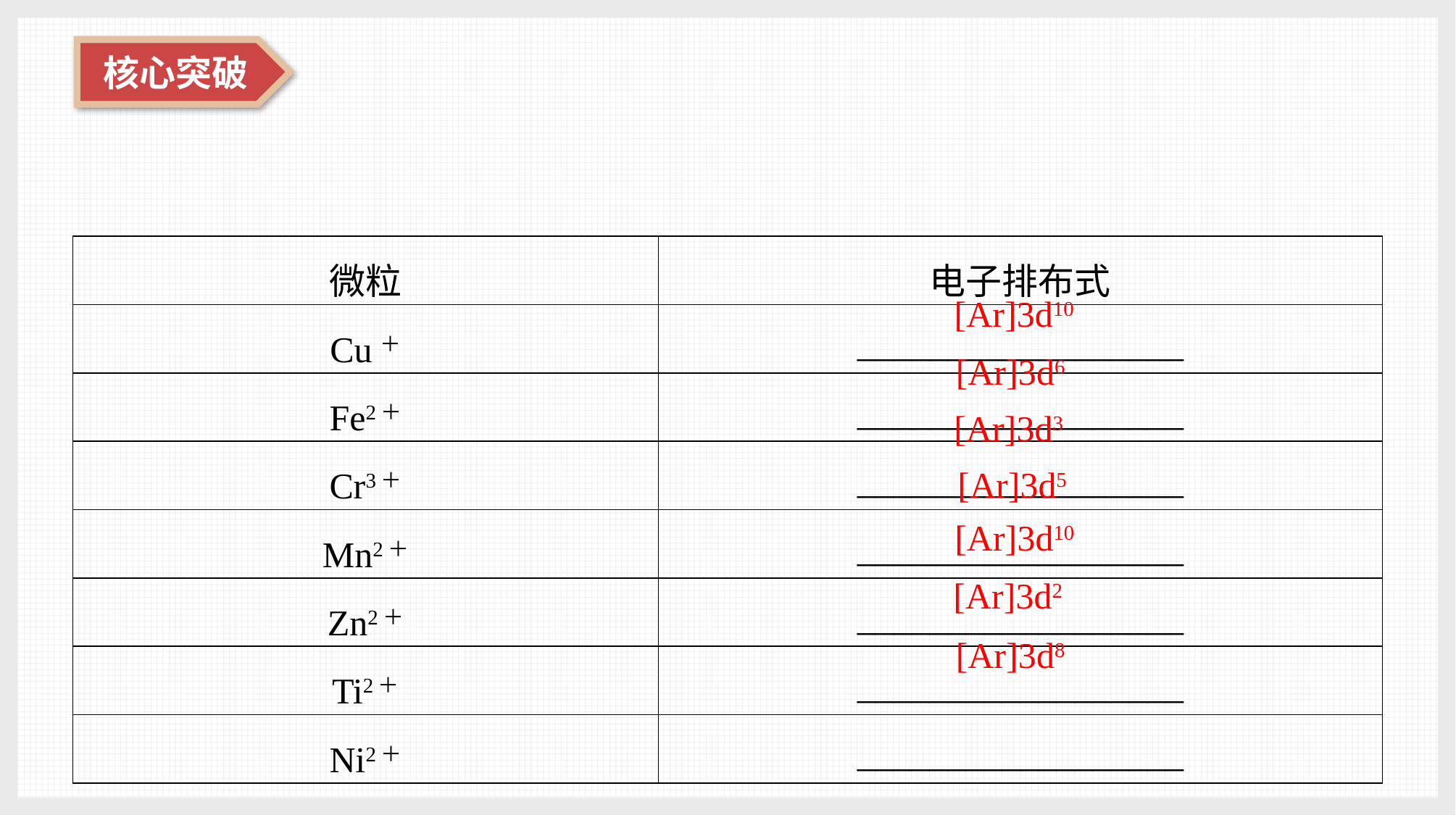

| 微粒 | 电子排布式 |
| --- | --- |
| Cu＋ | \_\_\_\_\_\_\_\_\_\_\_\_\_\_\_\_\_\_ |
| Fe2＋ | \_\_\_\_\_\_\_\_\_\_\_\_\_\_\_\_\_\_ |
| Cr3＋ | \_\_\_\_\_\_\_\_\_\_\_\_\_\_\_\_\_\_ |
| Mn2＋ | \_\_\_\_\_\_\_\_\_\_\_\_\_\_\_\_\_\_ |
| Zn2＋ | \_\_\_\_\_\_\_\_\_\_\_\_\_\_\_\_\_\_ |
| Ti2＋ | \_\_\_\_\_\_\_\_\_\_\_\_\_\_\_\_\_\_ |
| Ni2＋ | \_\_\_\_\_\_\_\_\_\_\_\_\_\_\_\_\_\_ |
[Ar]3d10
[Ar]3d6
[Ar]3d3
[Ar]3d5
[Ar]3d10
[Ar]3d2
[Ar]3d8